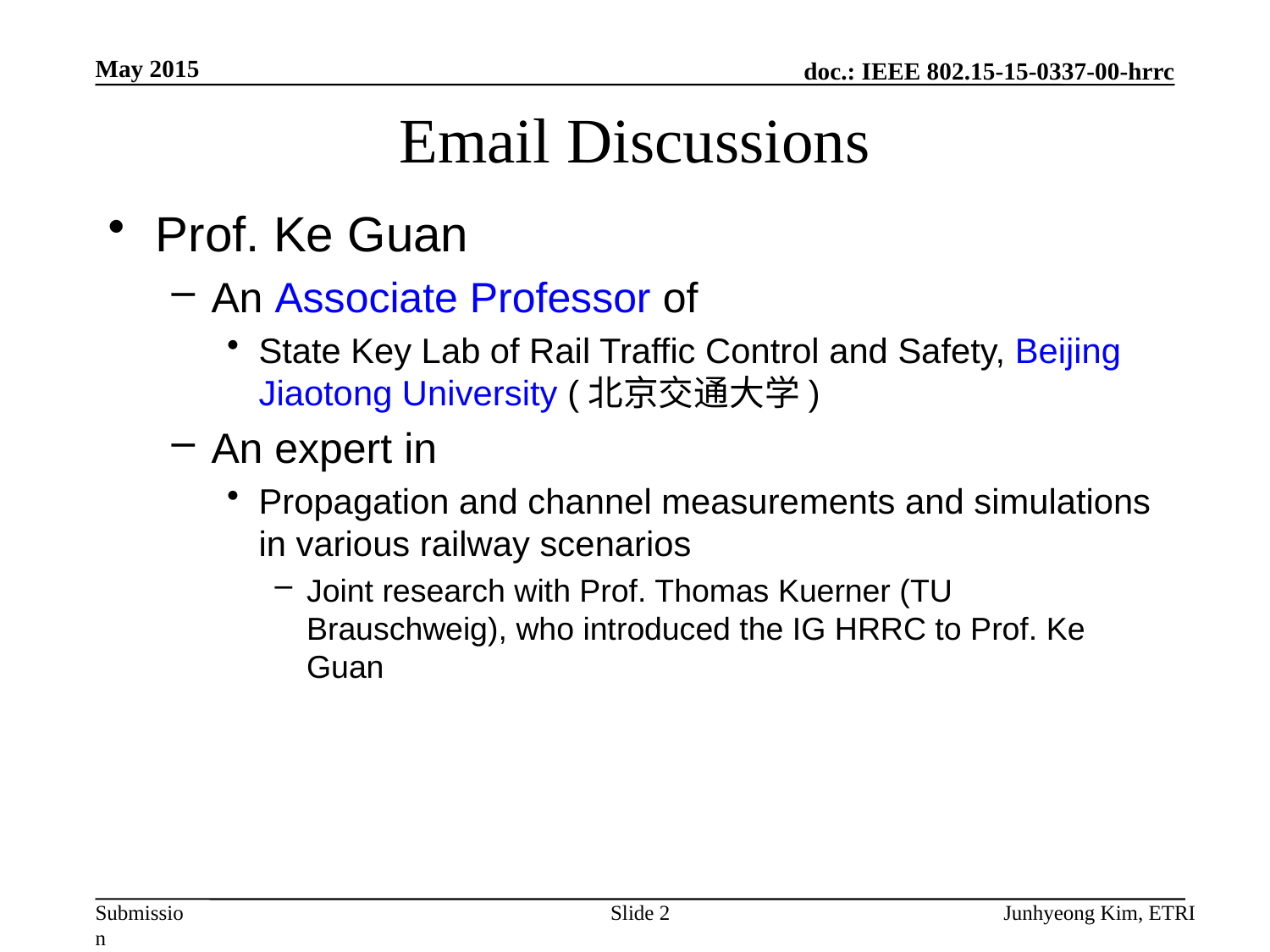

May 2015
# Email Discussions
Prof. Ke Guan
An Associate Professor of
State Key Lab of Rail Traffic Control and Safety, Beijing Jiaotong University (北京交通大学)
An expert in
Propagation and channel measurements and simulations in various railway scenarios
Joint research with Prof. Thomas Kuerner (TU Brauschweig), who introduced the IG HRRC to Prof. Ke Guan

Slide 2
Junhyeong Kim, ETRI